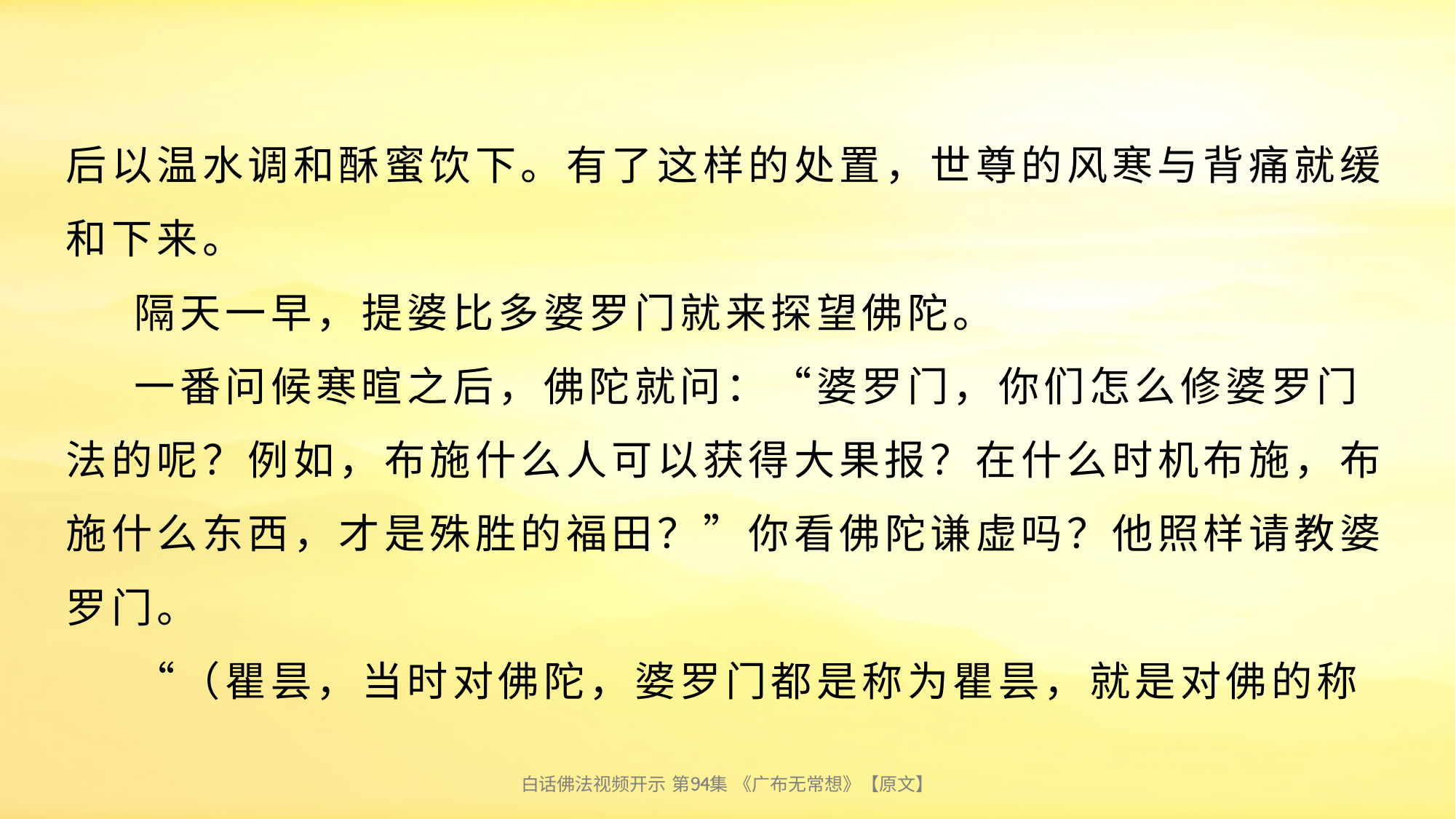

# 后以温水调和酥蜜饮下。有了这样的处置，世尊的风寒与背痛就缓和下来。 隔天一早，提婆比多婆罗门就来探望佛陀。 一番问候寒暄之后，佛陀就问：“婆罗门，你们怎么修婆罗门法的呢？例如，布施什么人可以获得大果报？在什么时机布施，布施什么东西，才是殊胜的福田？”你看佛陀谦虚吗？他照样请教婆罗门。 “（瞿昙，当时对佛陀，婆罗门都是称为瞿昙，就是对佛的称
白话佛法视频开示 第94集 《广布无常想》【原文】